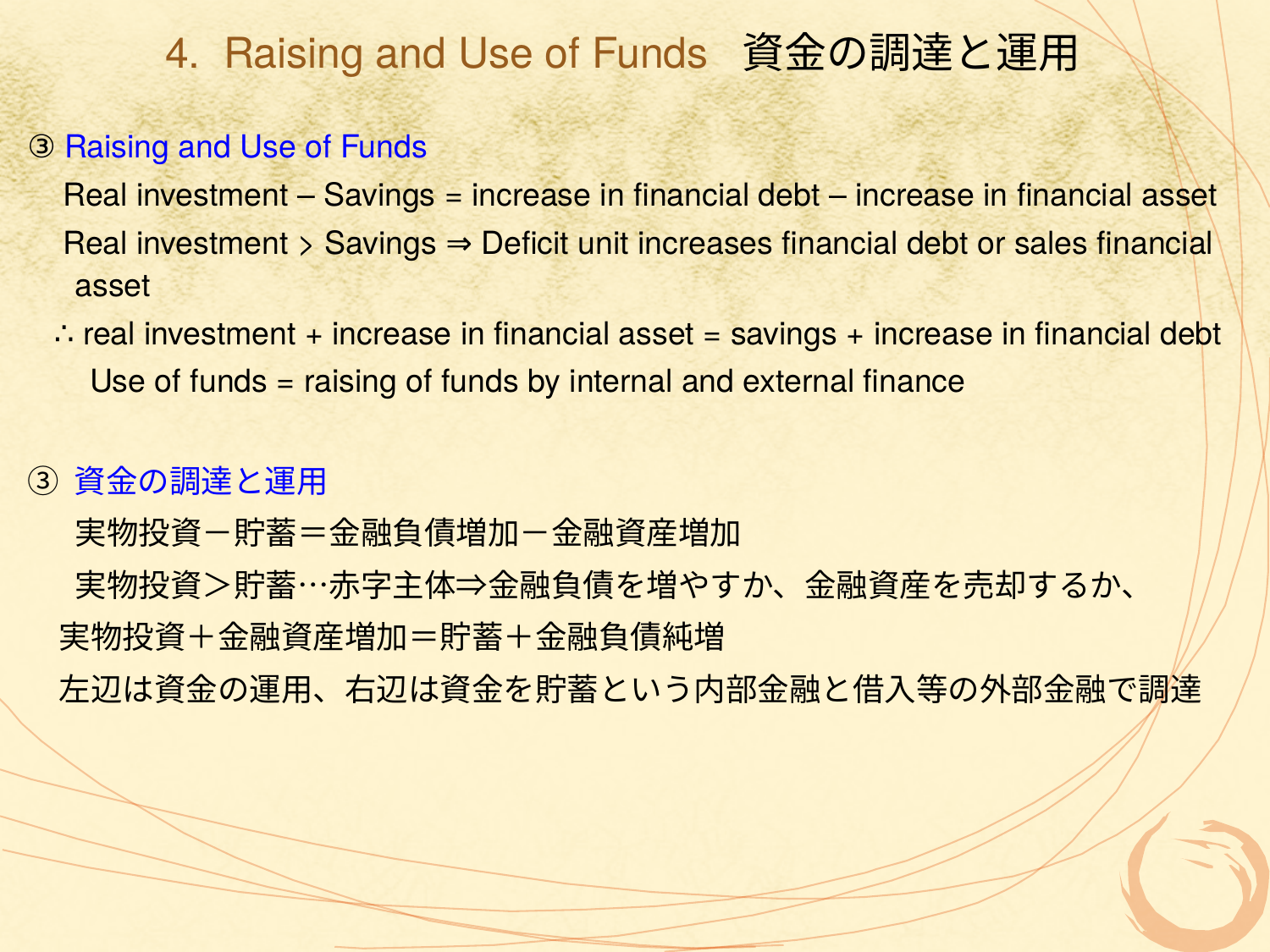

4.  Raising and Use of Funds  資金の調達と運用
③ Raising and Use of Funds
    Real investment – Savings = increase in financial debt – increase in financial asset
    Real investment > Savings ⇒ Deficit unit increases financial debt or sales financial asset
   ∴ real investment + increase in financial asset = savings + increase in financial debt
       Use of funds = raising of funds by internal and external finance

③ 資金の調達と運用
  	実物投資－貯蓄＝金融負債増加－金融資産増加
　	実物投資＞貯蓄…赤字主体⇒金融負債を増やすか、金融資産を売却するか、
　実物投資＋金融資産増加＝貯蓄＋金融負債純増
　左辺は資金の運用、右辺は資金を貯蓄という内部金融と借入等の外部金融で調達